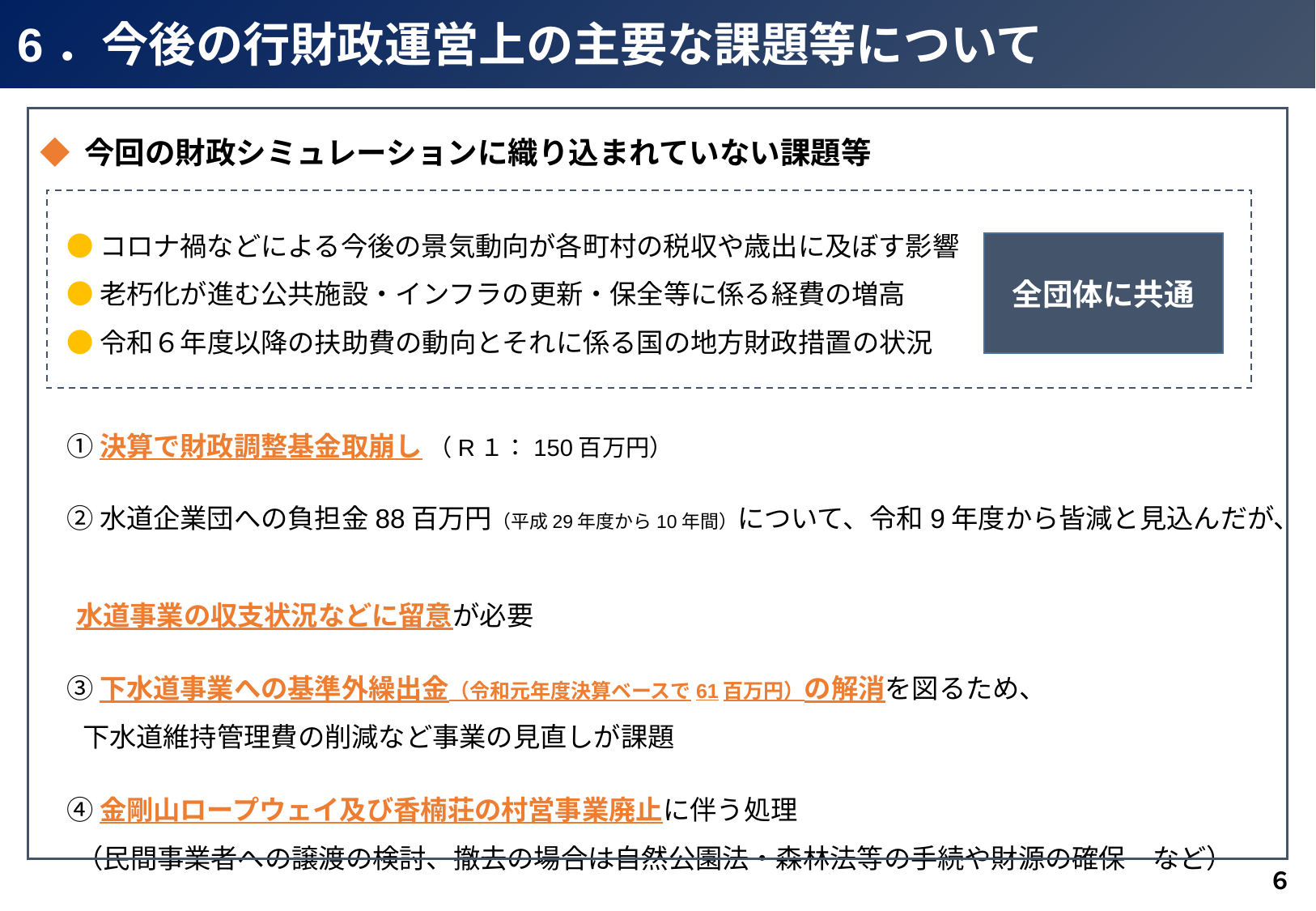

6．今後の行財政運営上の主要な課題等について

◆ 今回の財政シミュレーションに織り込まれていない課題等

　● コロナ禍などによる今後の景気動向が各町村の税収や歳出に及ぼす影響
　● 老朽化が進む公共施設・インフラの更新・保全等に係る経費の増高
　● 令和６年度以降の扶助費の動向とそれに係る国の地方財政措置の状況

　① 決算で財政調整基金取崩し （R１：150百万円）

　② 水道企業団への負担金88百万円（平成29年度から10年間）について、令和9年度から皆減と見込んだが、
      水道事業の収支状況などに留意が必要

　③ 下水道事業への基準外繰出金（令和元年度決算ベースで61百万円）の解消を図るため、
      下水道維持管理費の削減など事業の見直しが課題

　④ 金剛山ロープウェイ及び香楠荘の村営事業廃止に伴う処理
     （民間事業者への譲渡の検討、撤去の場合は自然公園法・森林法等の手続や財源の確保　など）

全団体に共通
６